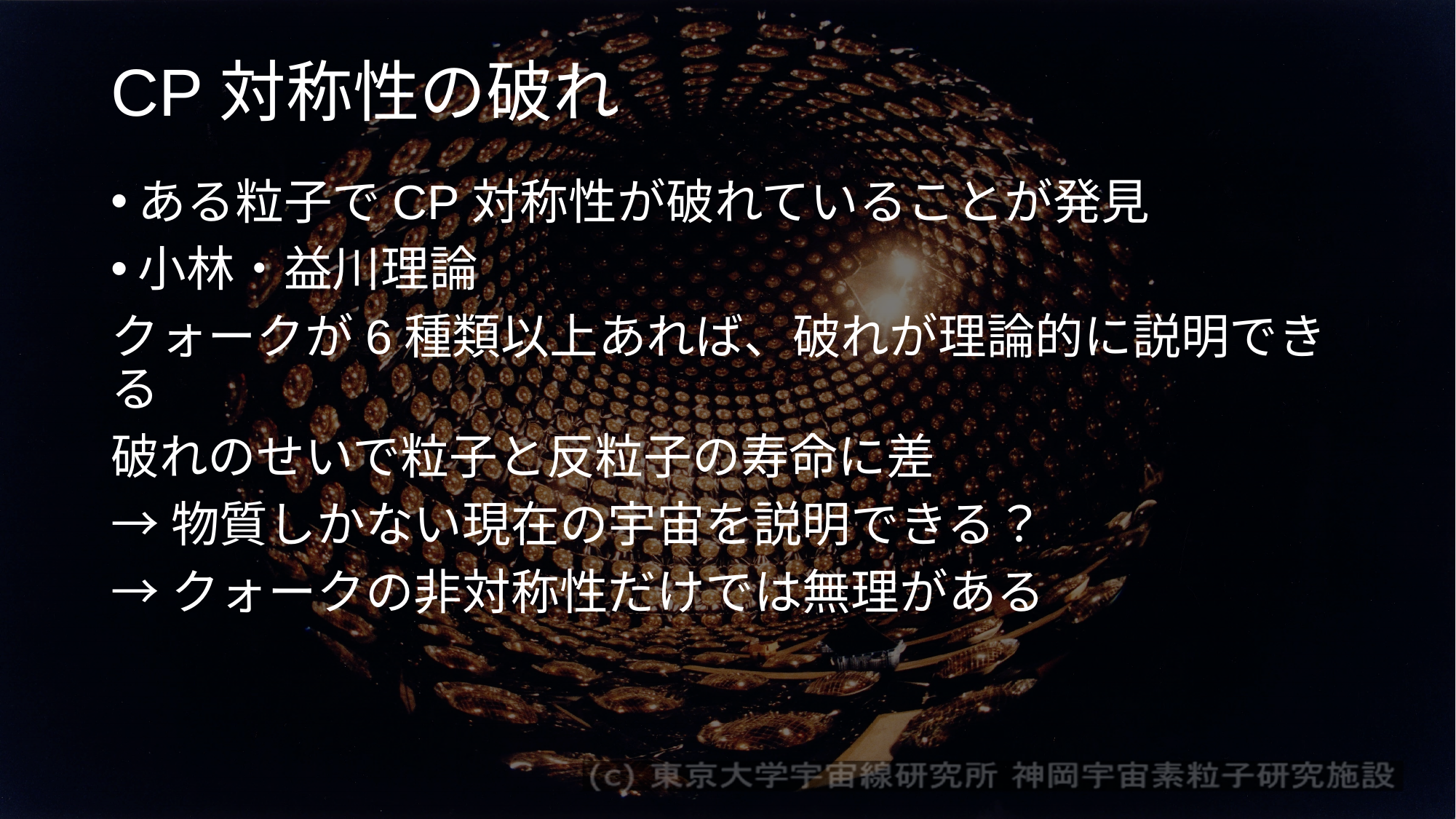

# CP対称性の破れ
ある粒子でCP対称性が破れていることが発見
小林・益川理論
クォークが6種類以上あれば、破れが理論的に説明できる
破れのせいで粒子と反粒子の寿命に差
→物質しかない現在の宇宙を説明できる？
→クォークの非対称性だけでは無理がある